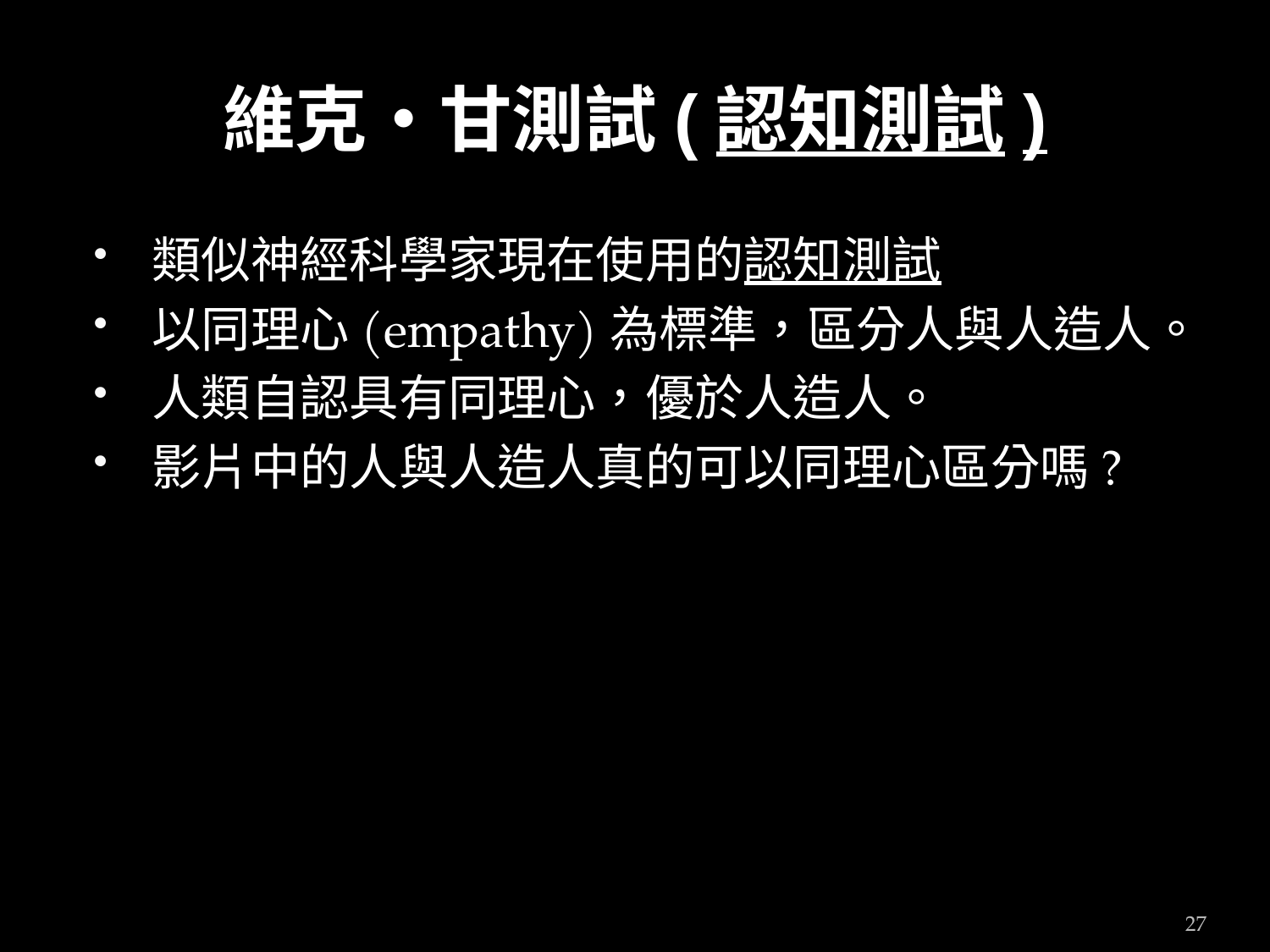

# 維克‧甘測試(認知測試)
類似神經科學家現在使用的認知測試
以同理心(empathy)為標準，區分人與人造人。
人類自認具有同理心，優於人造人。
影片中的人與人造人真的可以同理心區分嗎?

27